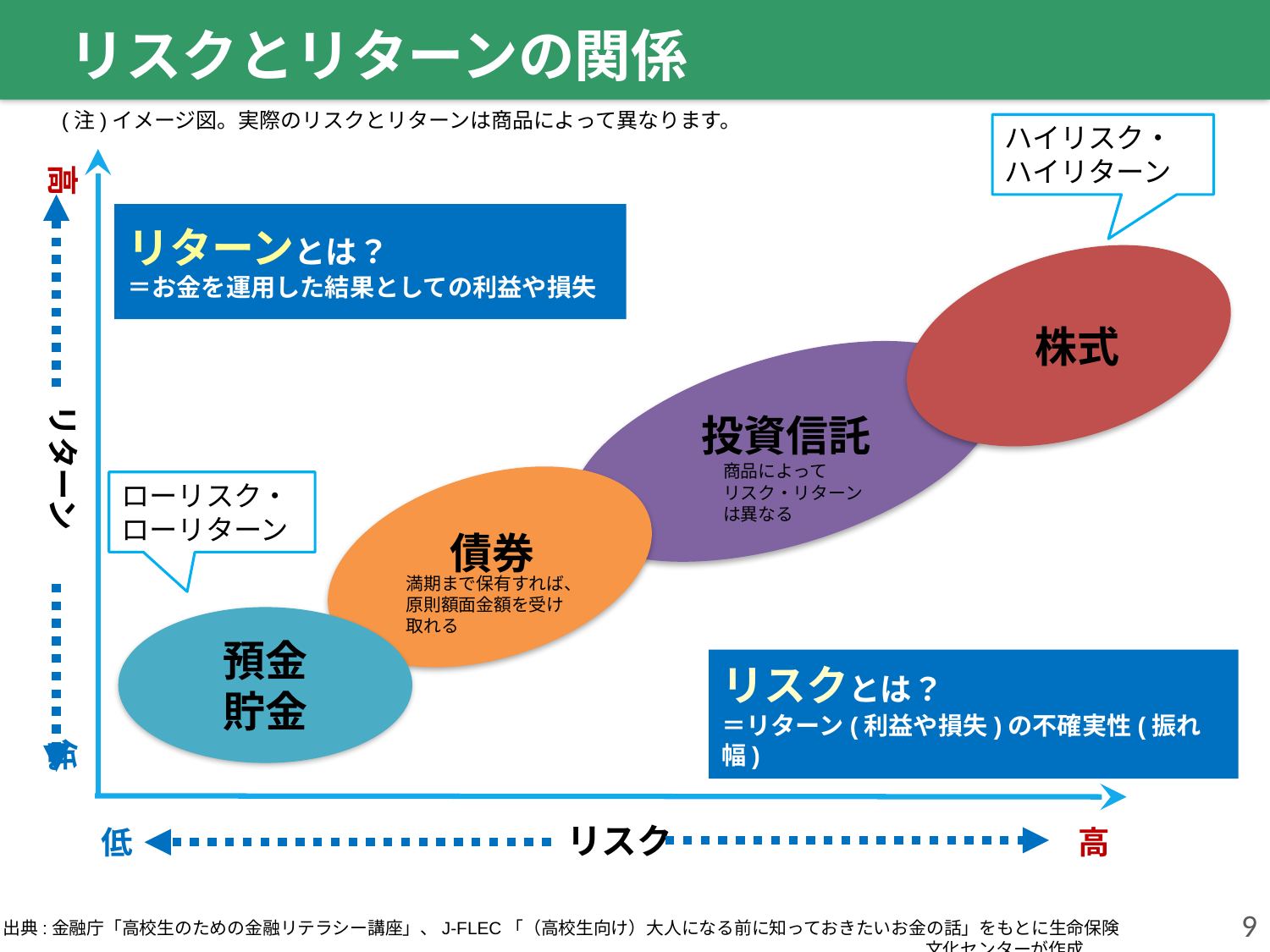

リスクとリターンの関係
(注)イメージ図。実際のリスクとリターンは商品によって異なります。
ハイリスク・
ハイリターン
高　　   　　  　  リターン 　　     　　　 低
リターンとは？
＝お金を運用した結果としての利益や損失
ローリスク・
ローリターン
リスクとは？
＝リターン(利益や損失)の不確実性(振れ幅)
低　 　　　　　                       　　 リスク    　　                     　　　　　高

株式

投資信託
商品によって
リスク・リターンは異なる

債券
満期まで保有すれば、原則額面金額を受け取れる
預金
貯金
9
出典:金融庁「高校生のための金融リテラシー講座」、J-FLEC「（高校生向け）大人になる前に知っておきたいお金の話」をもとに生命保険文化センターが作成